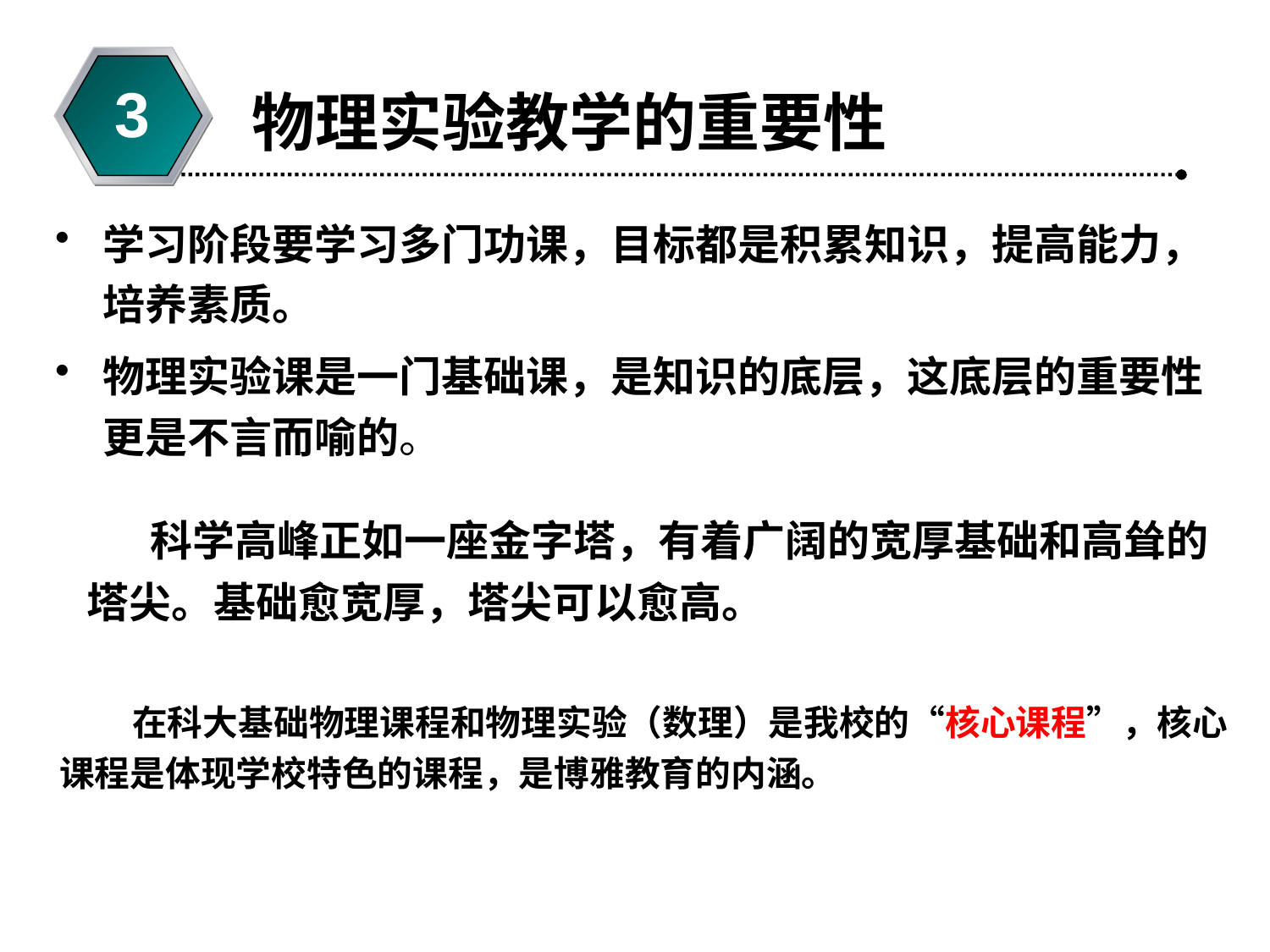

3
物理实验教学的重要性

学习阶段要学习多门功课，目标都是积累知识，提高能力，培养素质。
物理实验课是一门基础课，是知识的底层，这底层的重要性更是不言而喻的。
科学高峰正如一座金字塔，有着广阔的宽厚基础和高耸的塔尖。基础愈宽厚，塔尖可以愈高。
        在科大基础物理课程和物理实验（数理）是我校的“核心课程”，核心课程是体现学校特色的课程，是博雅教育的内涵。